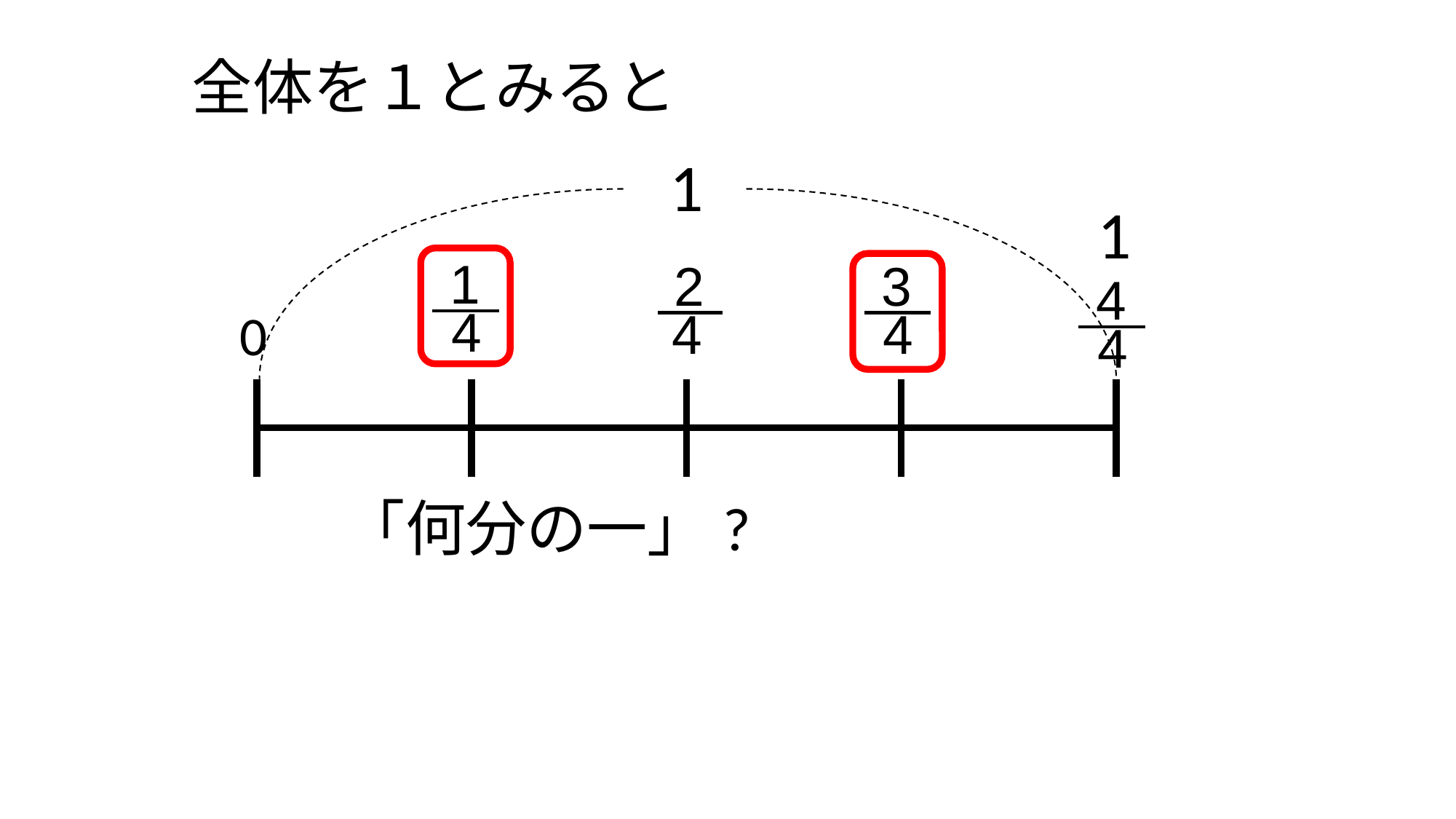

全体を１とみると
1
1

1
4
2
4
3
4

4
4
0
「何分の一」?